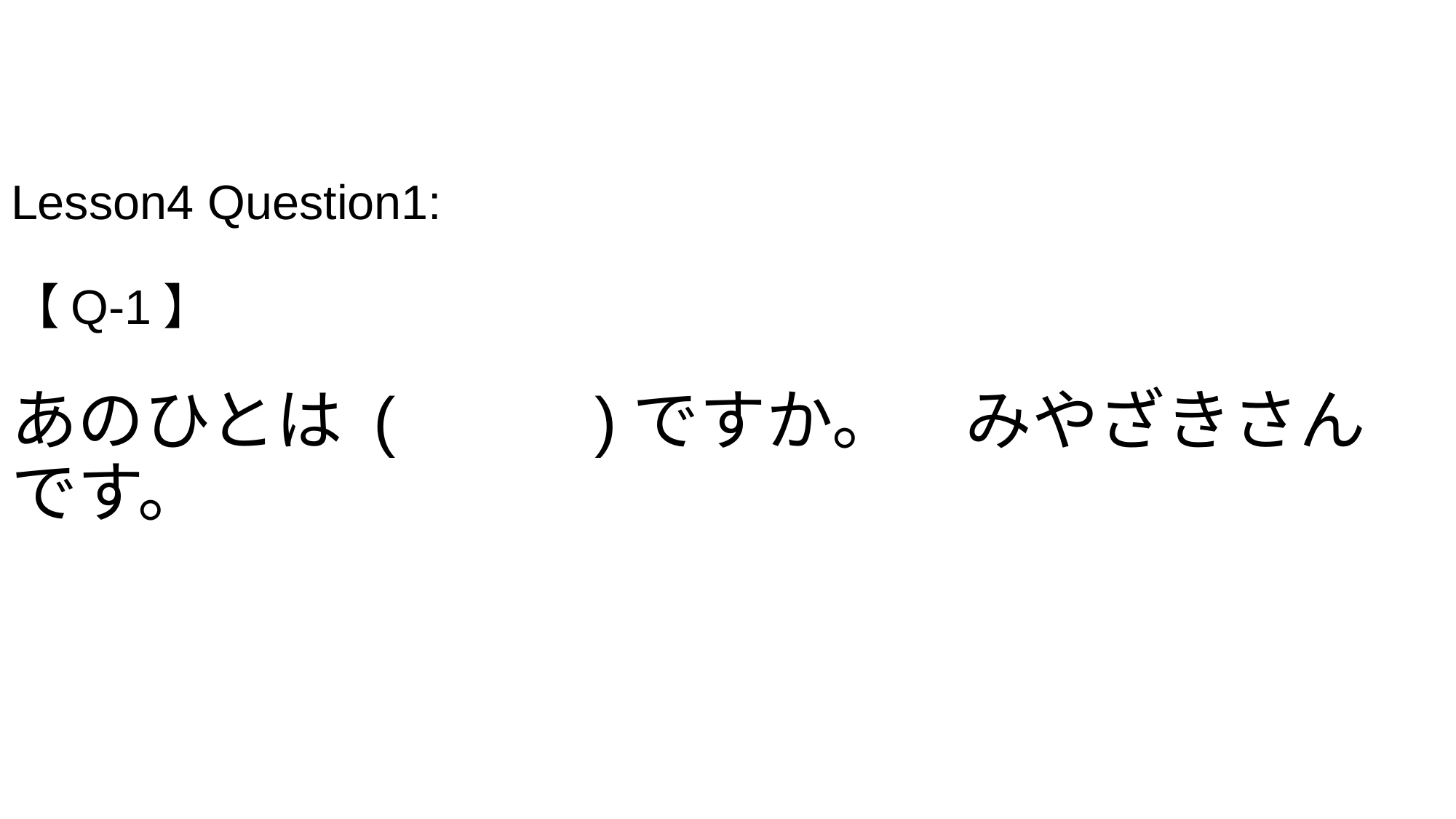

# Lesson4 Question1: 【Q-1】 あのひとは ( だれ )ですか。　みやざきさん です。